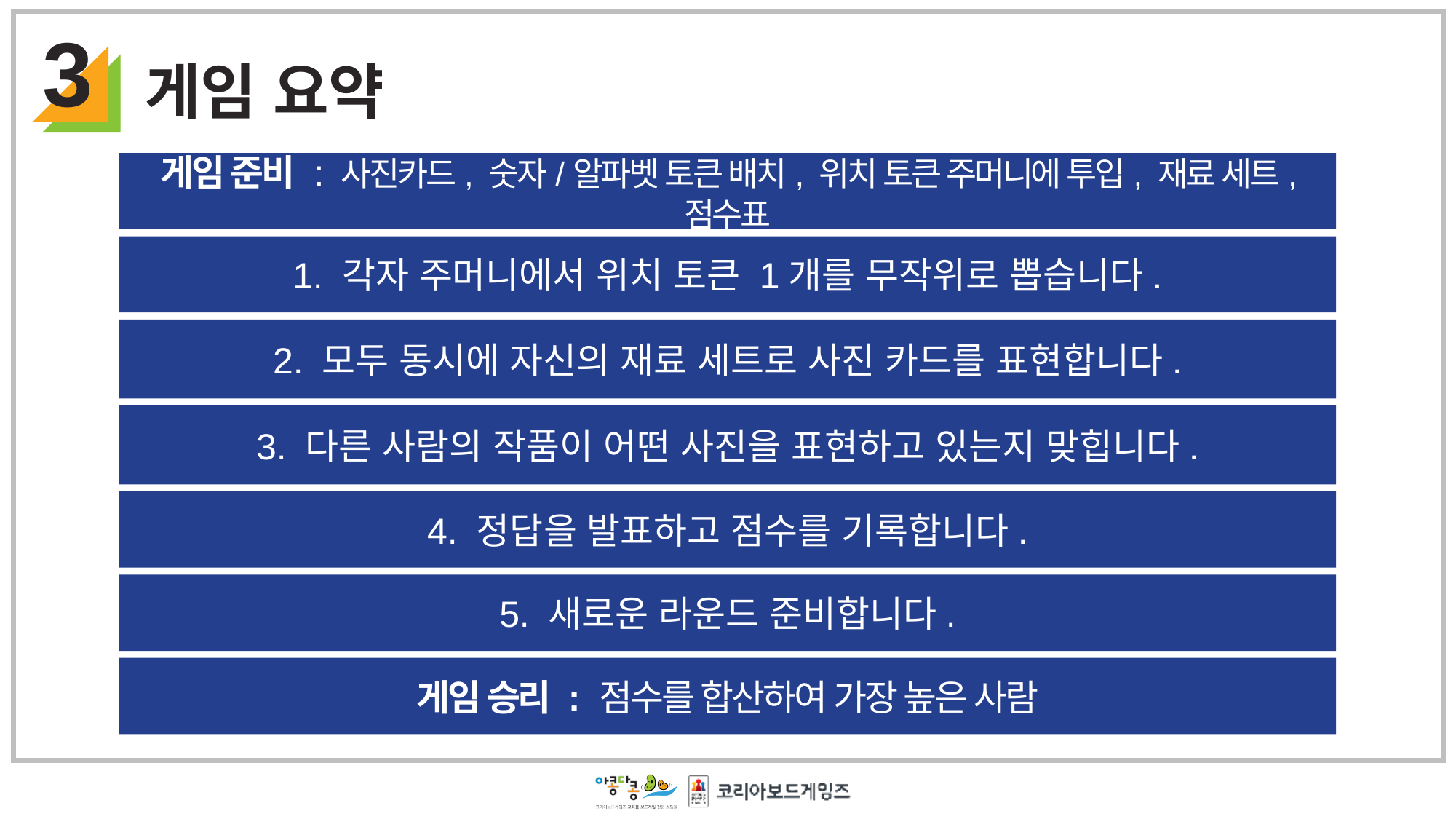

3
게임 요약
게임 준비 : 사진카드, 숫자/알파벳 토큰 배치, 위치 토큰 주머니에 투입, 재료 세트, 점수표
1. 각자 주머니에서 위치 토큰 1개를 무작위로 뽑습니다.
2. 모두 동시에 자신의 재료 세트로 사진 카드를 표현합니다.
3. 다른 사람의 작품이 어떤 사진을 표현하고 있는지 맞힙니다.
4. 정답을 발표하고 점수를 기록합니다.
5. 새로운 라운드 준비합니다.
게임 승리 : 점수를 합산하여 가장 높은 사람